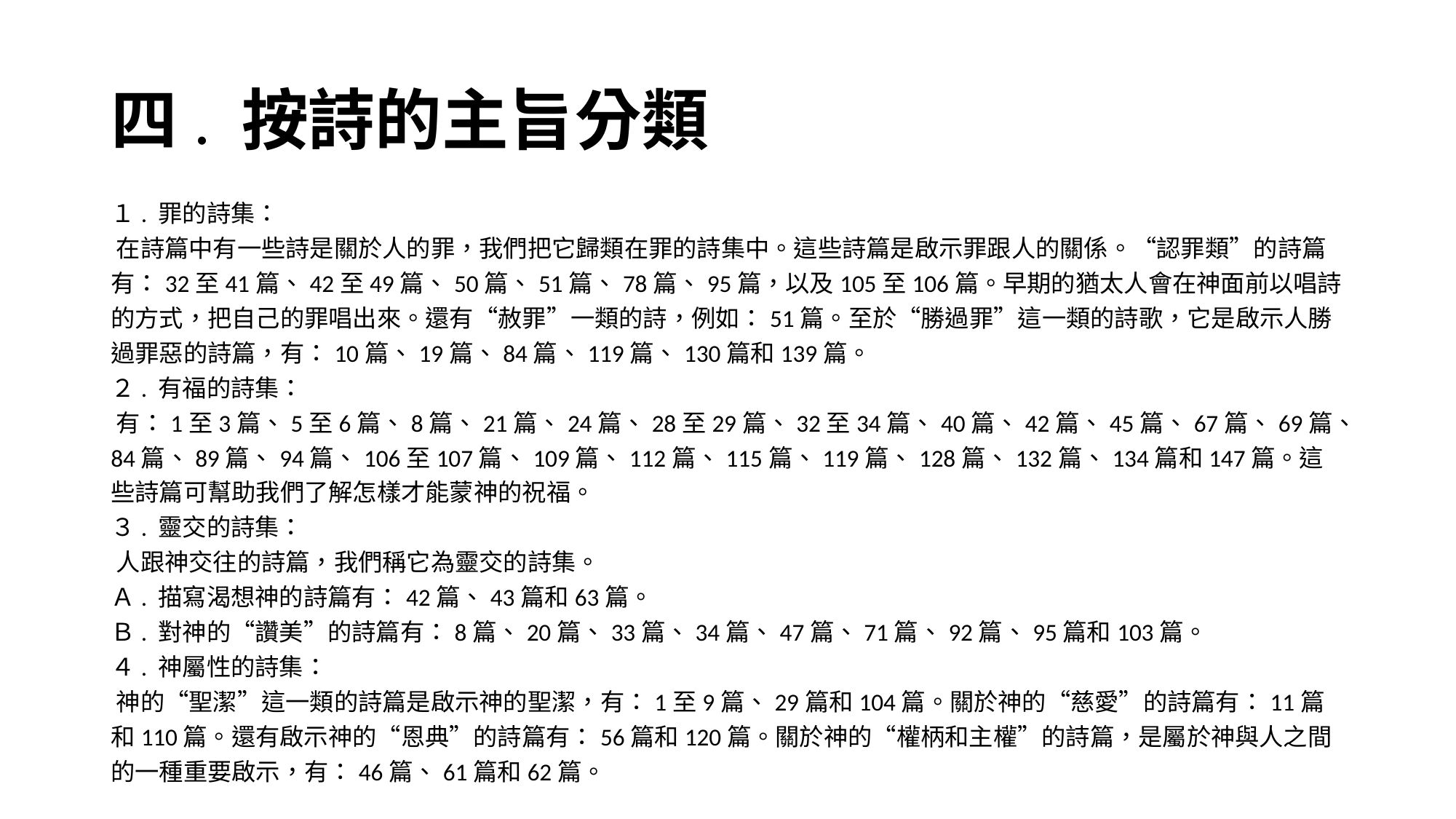

# 四. 按詩的主旨分類
１. 罪的詩集：
 在詩篇中有一些詩是關於人的罪，我們把它歸類在罪的詩集中。這些詩篇是啟示罪跟人的關係。“認罪類”的詩篇有：32至41篇、42至49篇、50篇、51篇、78篇、95篇，以及105至106篇。早期的猶太人會在神面前以唱詩的方式，把自己的罪唱出來。還有“赦罪”一類的詩，例如：51篇。至於“勝過罪”這一類的詩歌，它是啟示人勝過罪惡的詩篇，有：10篇、19篇、84篇、119篇、130篇和139篇。
２. 有福的詩集：
 有：1至3篇、5至6篇、8篇、21篇、24篇、28至29篇、32至34篇、40篇、42篇、45篇、67篇、69篇、84篇、89篇、94篇、106至107篇、109篇、112篇、115篇、119篇、128篇、132篇、134篇和147篇。這些詩篇可幫助我們了解怎樣才能蒙神的祝福。
３. 靈交的詩集：
 人跟神交往的詩篇，我們稱它為靈交的詩集。
Ａ. 描寫渴想神的詩篇有：42篇、43篇和63篇。
Ｂ. 對神的“讚美”的詩篇有：8篇、20篇、33篇、34篇、47篇、71篇、92篇、95篇和103篇。
４. 神屬性的詩集：
 神的“聖潔”這一類的詩篇是啟示神的聖潔，有：1至9篇、29篇和104篇。關於神的“慈愛”的詩篇有：11篇和110篇。還有啟示神的“恩典”的詩篇有：56篇和120篇。關於神的“權柄和主權”的詩篇，是屬於神與人之間的一種重要啟示，有：46篇、61篇和62篇。